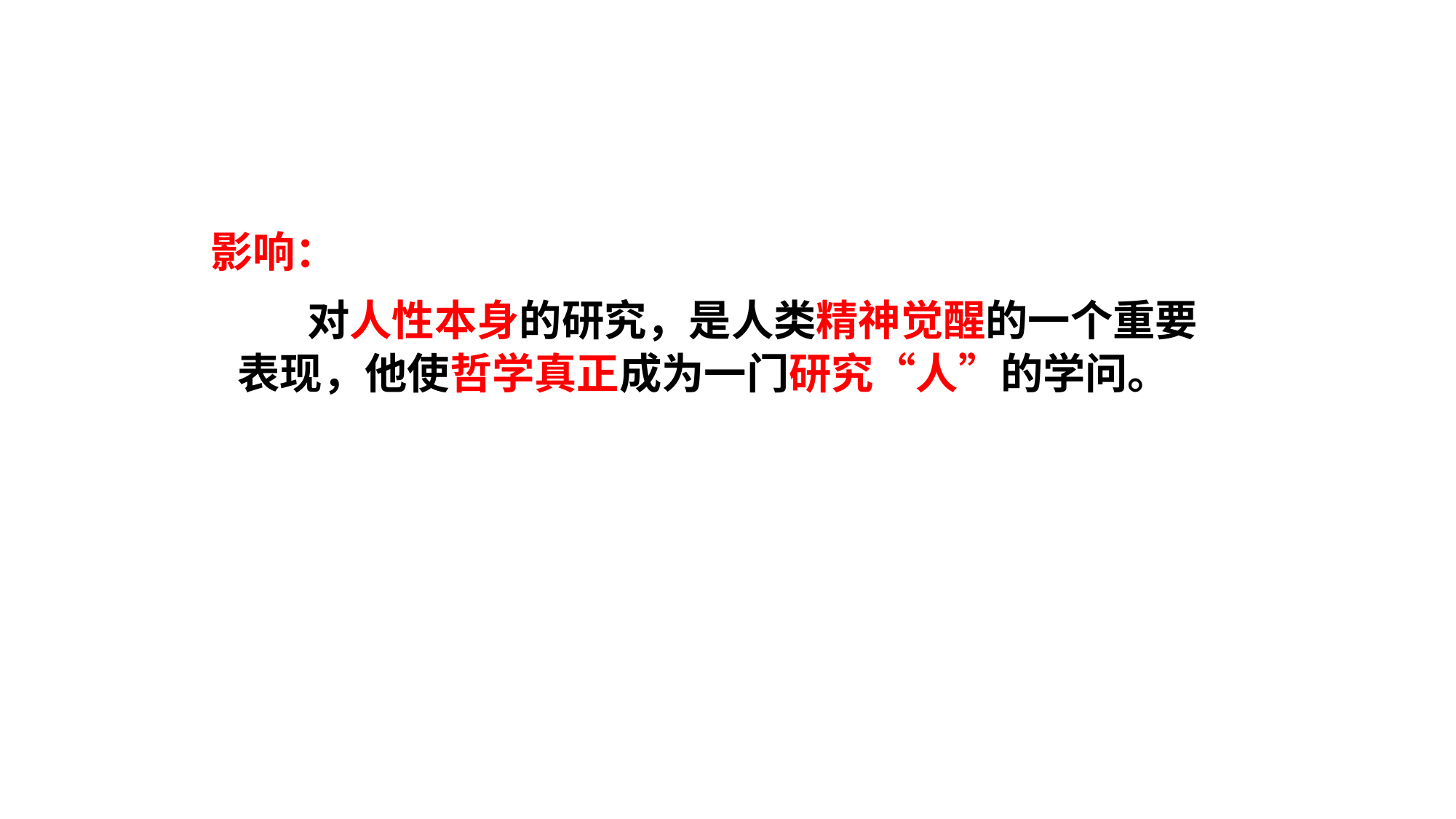

# 影响：
         对人性本身的研究，是人类精神觉醒的一个重要
表现，他使哲学真正成为一门研究“人”的学问。